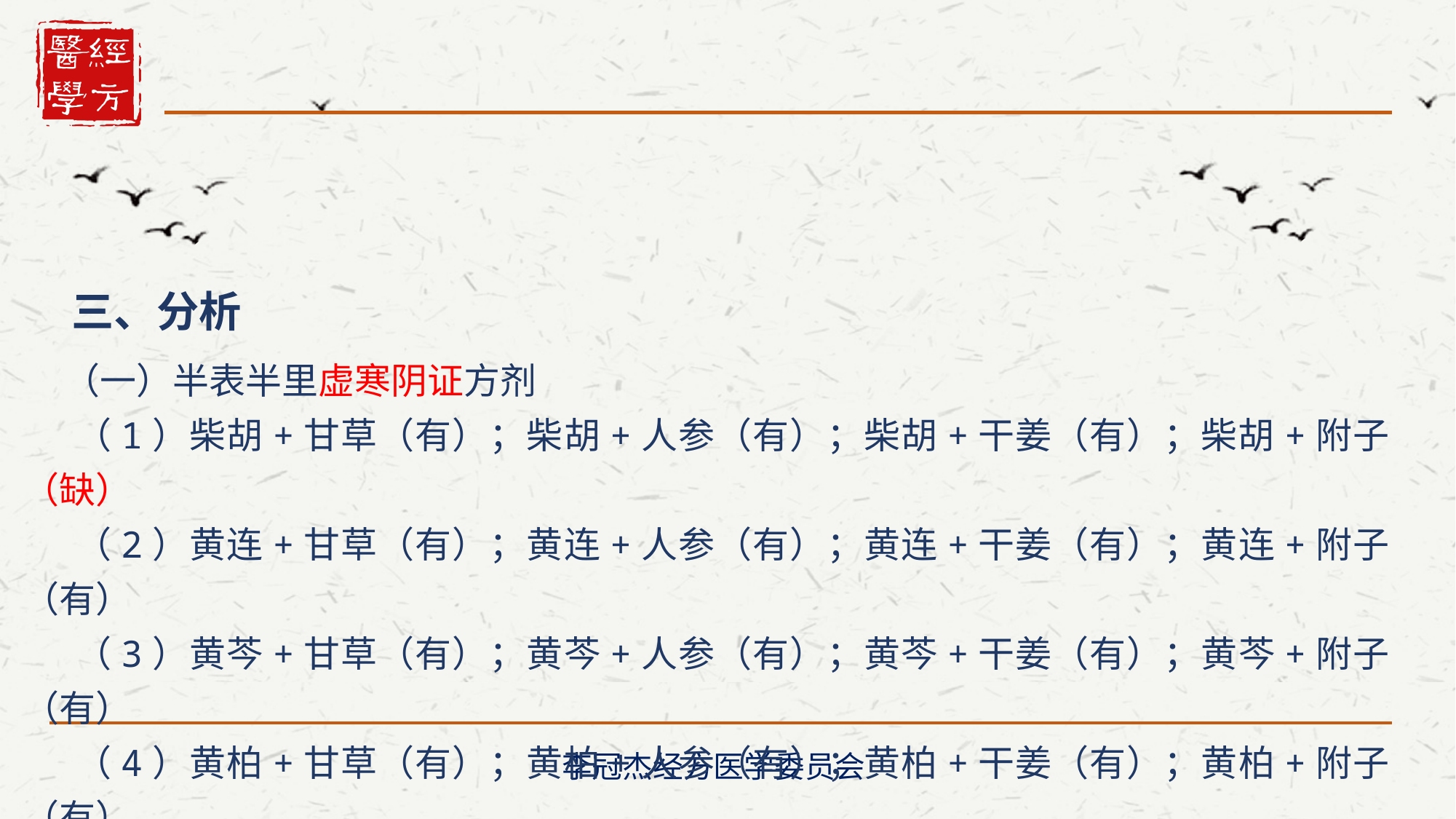

三、分析
  （一）半表半里虚寒阴证方剂
   （1）柴胡+甘草（有）；柴胡+人参（有）；柴胡+干姜（有）；柴胡+附子（缺）
   （2）黄连+甘草（有）；黄连+人参（有）；黄连+干姜（有）；黄连+附子（有）
   （3）黄芩+甘草（有）；黄芩+人参（有）；黄芩+干姜（有）；黄芩+附子（有）
   （4）黄柏+甘草（有）；黄柏+人参（有）；黄柏+干姜（有）；黄柏+附子（有）
   （5）栀子+甘草（有）；栀子+人参（缺）；栀子+干姜（有）；栀子+附子（缺）

35